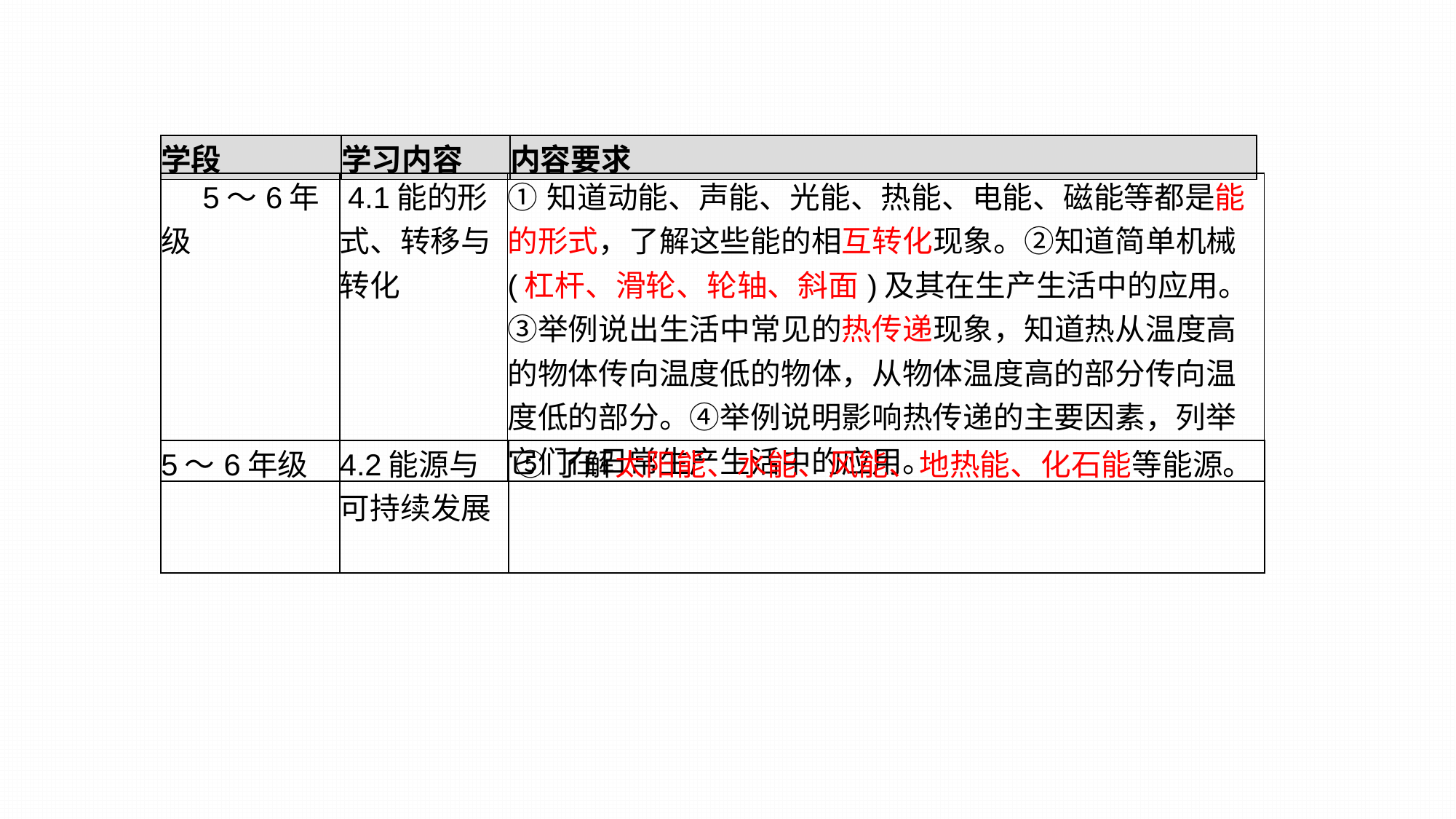

| 学段 | 学习内容 | 内容要求 |
| --- | --- | --- |
| 5～6年级 | 4.1能的形式、转移与转化 | ①知道动能、声能、光能、热能、电能、磁能等都是能的形式，了解这些能的相互转化现象。②知道简单机械(杠杆、滑轮、轮轴、斜面)及其在生产生活中的应用。③举例说出生活中常见的热传递现象，知道热从温度高的物体传向温度低的物体，从物体温度高的部分传向温度低的部分。④举例说明影响热传递的主要因素，列举它们在日常生产生活中的应用。 |
| --- | --- | --- |
| 5～6年级 | 4.2能源与可持续发展 | ⑤了解太阳能、水能、风能、地热能、化石能等能源。 |
| --- | --- | --- |